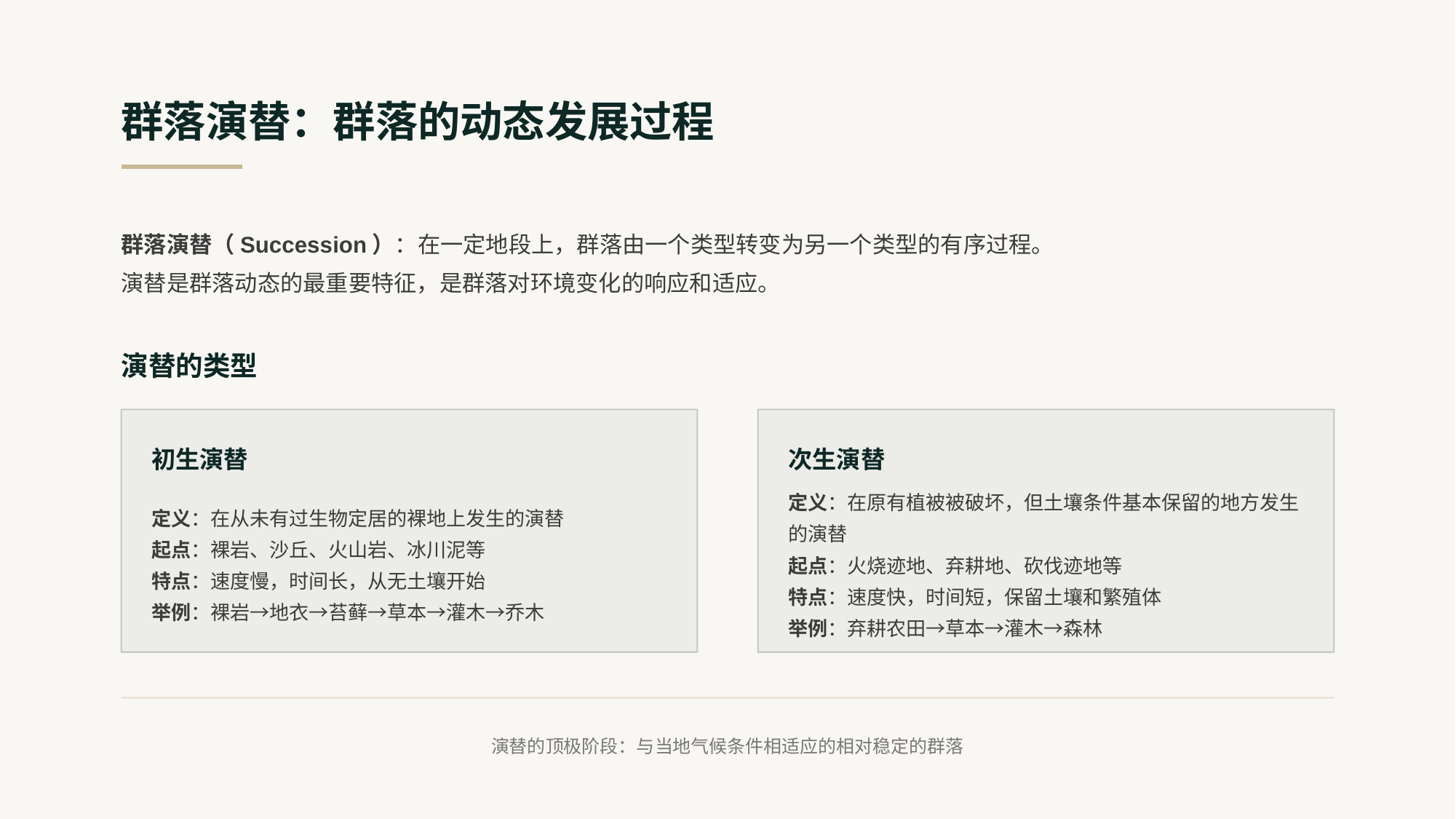

群落演替：群落的动态发展过程
群落演替（Succession）：在一定地段上，群落由一个类型转变为另一个类型的有序过程。
演替是群落动态的最重要特征，是群落对环境变化的响应和适应。
演替的类型

初生演替
次生演替
定义：在从未有过生物定居的裸地上发生的演替
起点：裸岩、沙丘、火山岩、冰川泥等
特点：速度慢，时间长，从无土壤开始
举例：裸岩→地衣→苔藓→草本→灌木→乔木
定义：在原有植被被破坏，但土壤条件基本保留的地方发生的演替
起点：火烧迹地、弃耕地、砍伐迹地等
特点：速度快，时间短，保留土壤和繁殖体
举例：弃耕农田→草本→灌木→森林
演替的顶极阶段：与当地气候条件相适应的相对稳定的群落